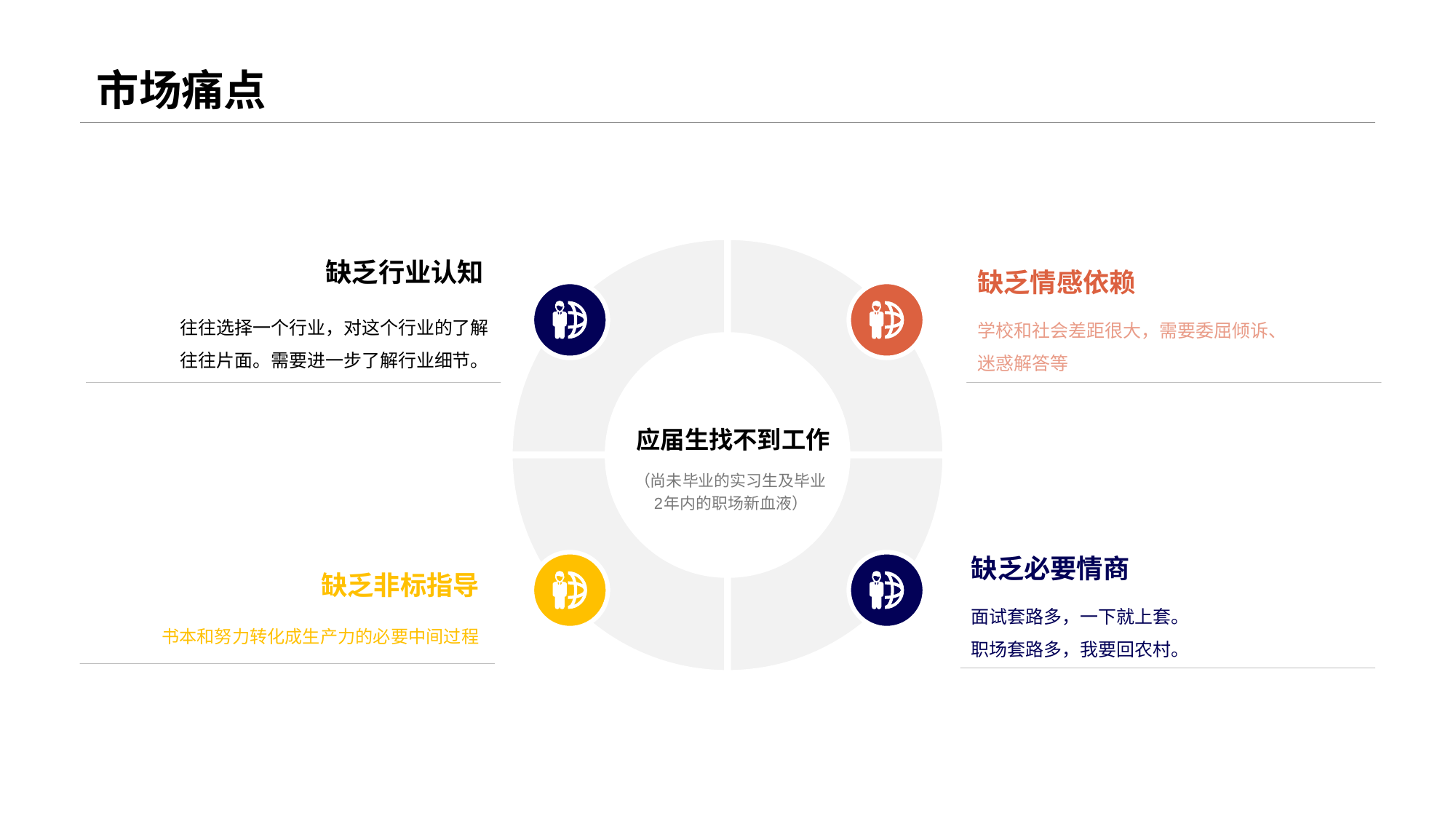

# 市场痛点

应届生找不到工作

（尚未毕业的实习生及毕业2年内的职场新血液）

缺乏行业认知
缺乏情感依赖
往往选择一个行业，对这个行业的了解往往片面。需要进一步了解行业细节。
学校和社会差距很大，需要委屈倾诉、迷惑解答等
缺乏必要情商
缺乏非标指导
面试套路多，一下就上套。
职场套路多，我要回农村。
书本和努力转化成生产力的必要中间过程